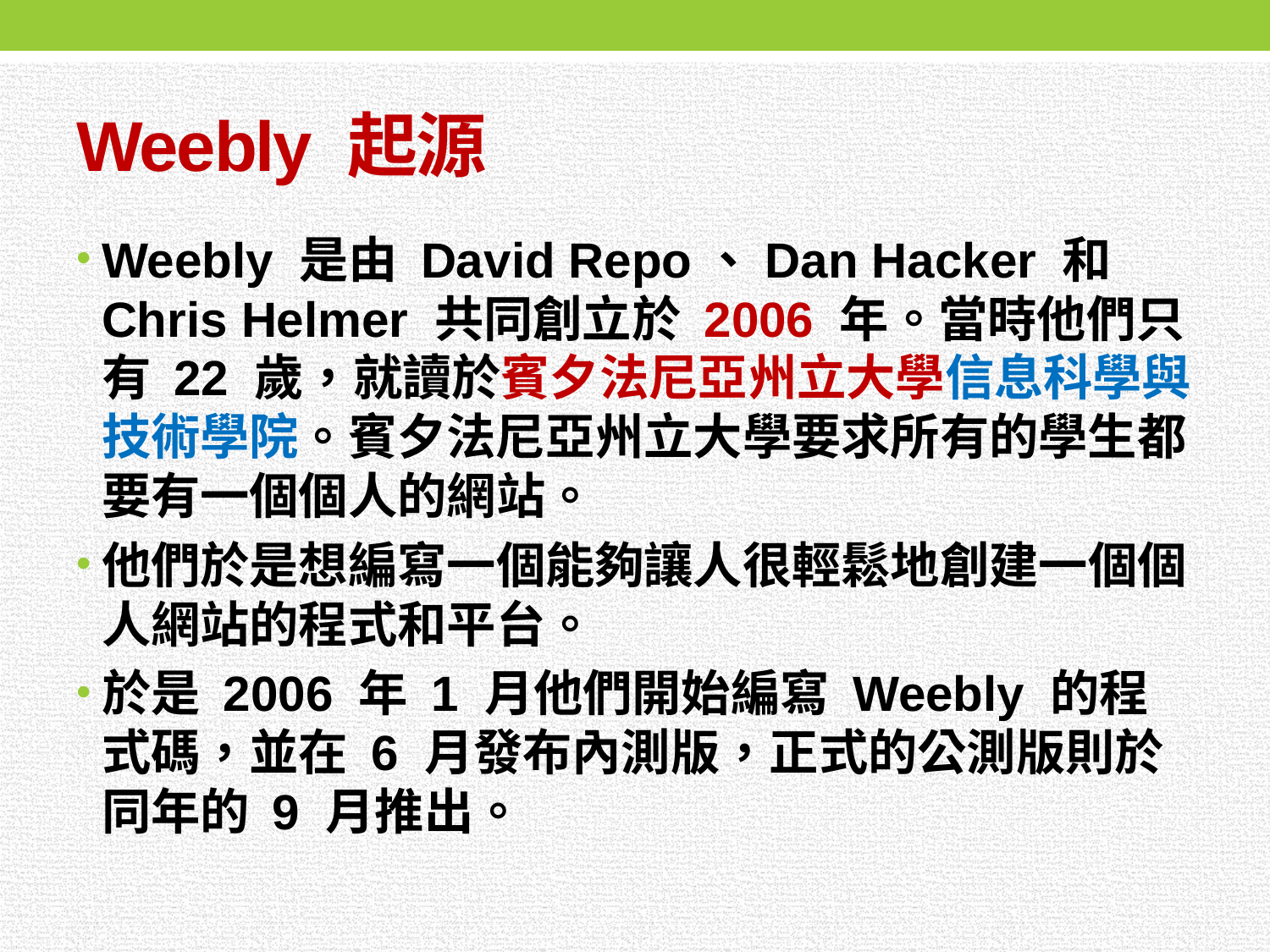

# Weebly 起源
Weebly 是由 David Repo、Dan Hacker 和 Chris Helmer 共同創立於 2006 年。當時他們只有 22 歲，就讀於賓夕法尼亞州立大學信息科學與技術學院。賓夕法尼亞州立大學要求所有的學生都要有一個個人的網站。
他們於是想編寫一個能夠讓人很輕鬆地創建一個個人網站的程式和平台。
於是 2006 年 1 月他們開始編寫 Weebly 的程式碼，並在 6 月發布內測版，正式的公測版則於同年的 9 月推出。